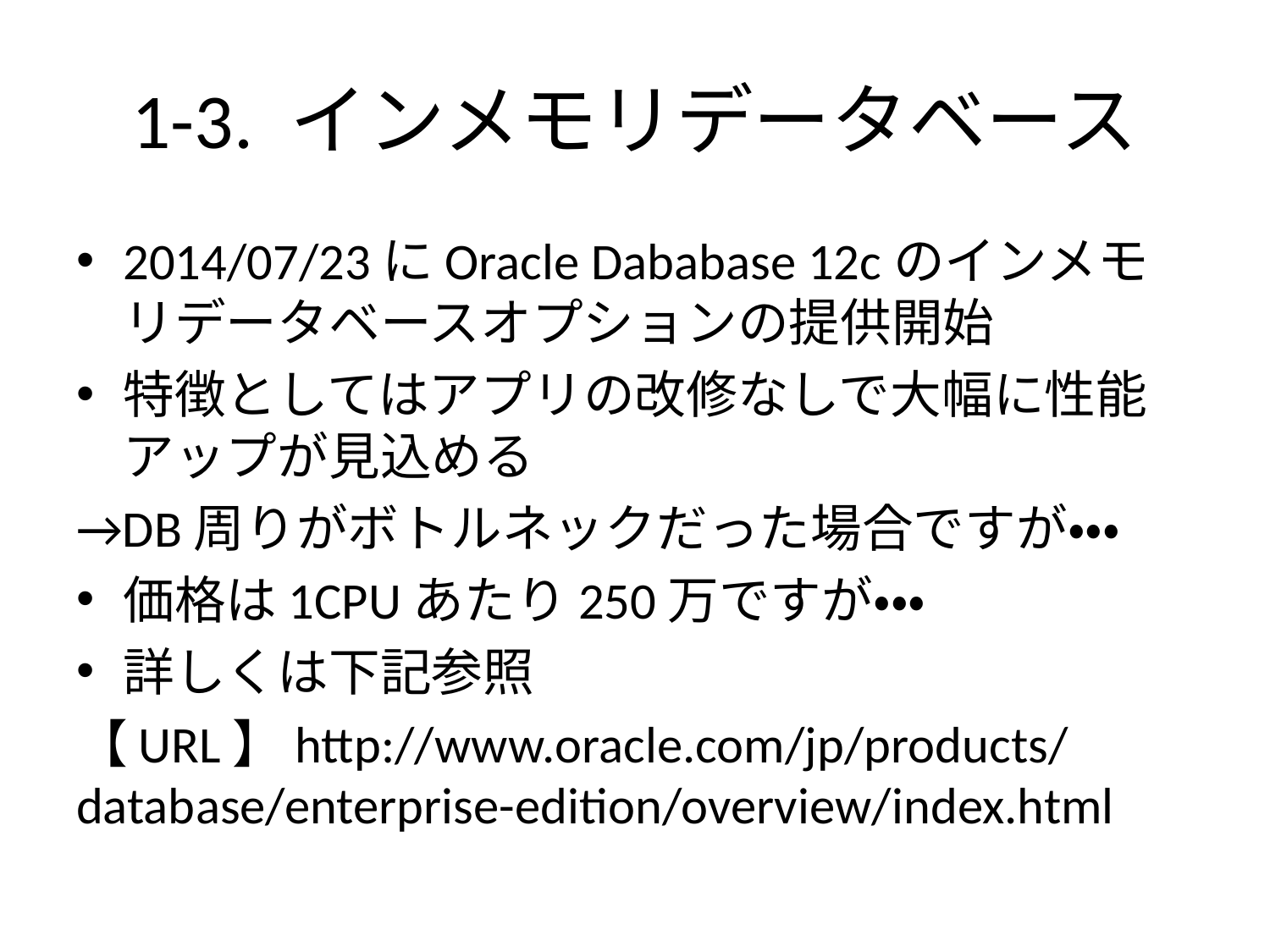

# 1-3. インメモリデータベース
2014/07/23にOracle Dababase 12cのインメモリデータベースオプションの提供開始
特徴としてはアプリの改修なしで大幅に性能アップが見込める
→DB周りがボトルネックだった場合ですが・・・
価格は1CPUあたり250万ですが・・・
詳しくは下記参照
【URL】http://www.oracle.com/jp/products/database/enterprise-edition/overview/index.html